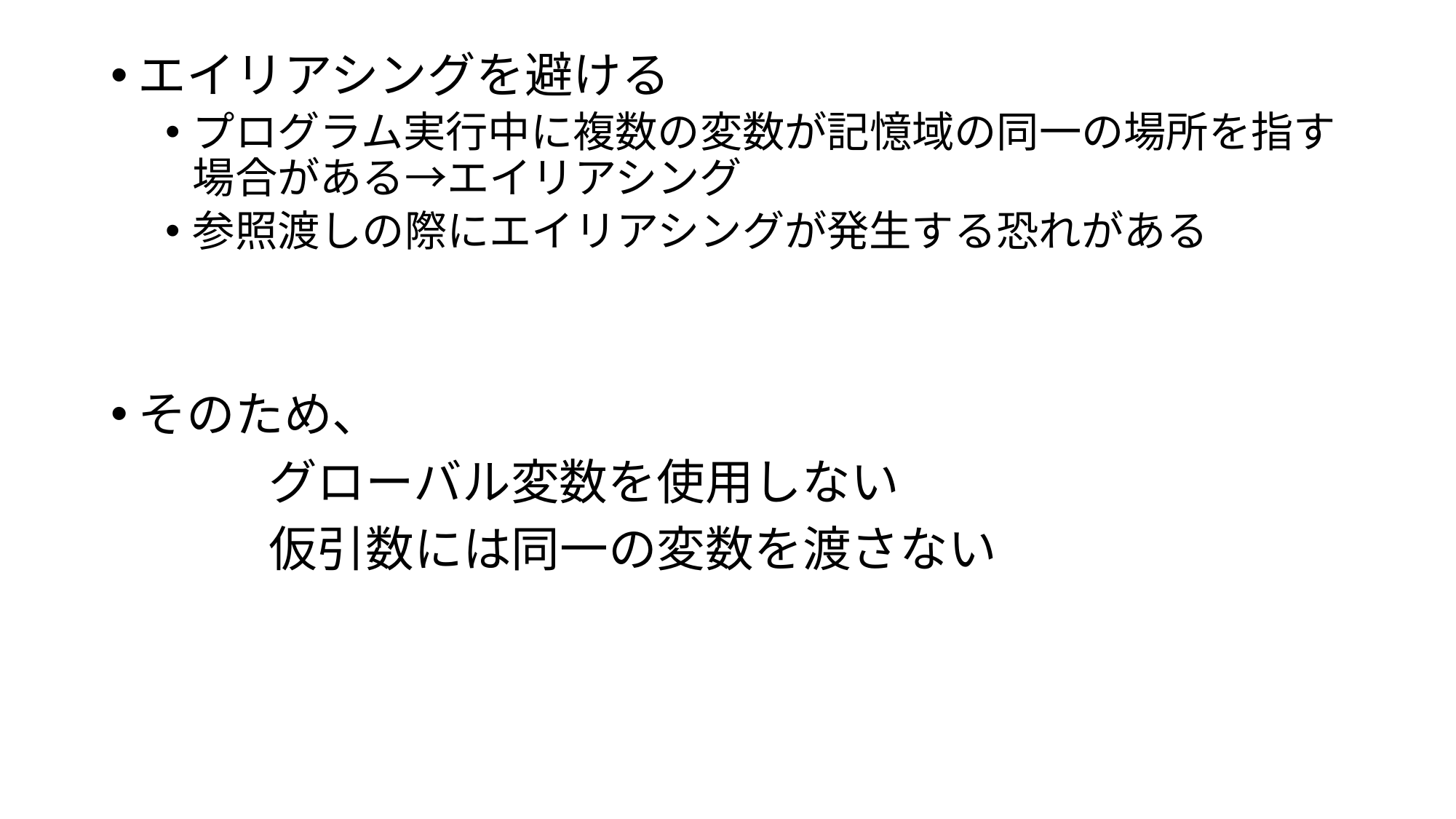

エイリアシングを避ける
プログラム実行中に複数の変数が記憶域の同一の場所を指す場合がある→エイリアシング
参照渡しの際にエイリアシングが発生する恐れがある

そのため、
	　グローバル変数を使用しない
	　仮引数には同一の変数を渡さない